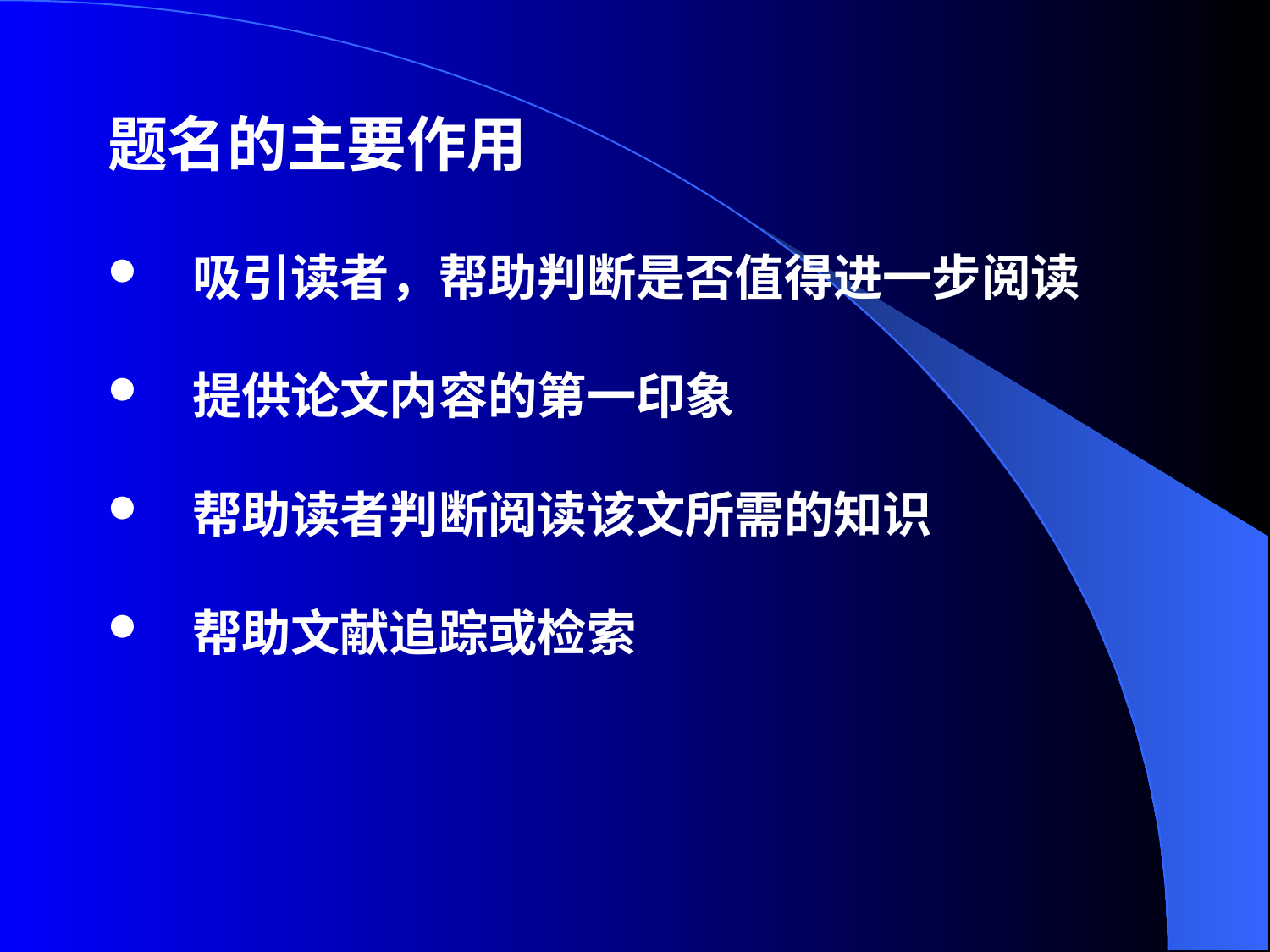

题名的主要作用

吸引读者，帮助判断是否值得进一步阅读

提供论文内容的第一印象

帮助读者判断阅读该文所需的知识

帮助文献追踪或检索